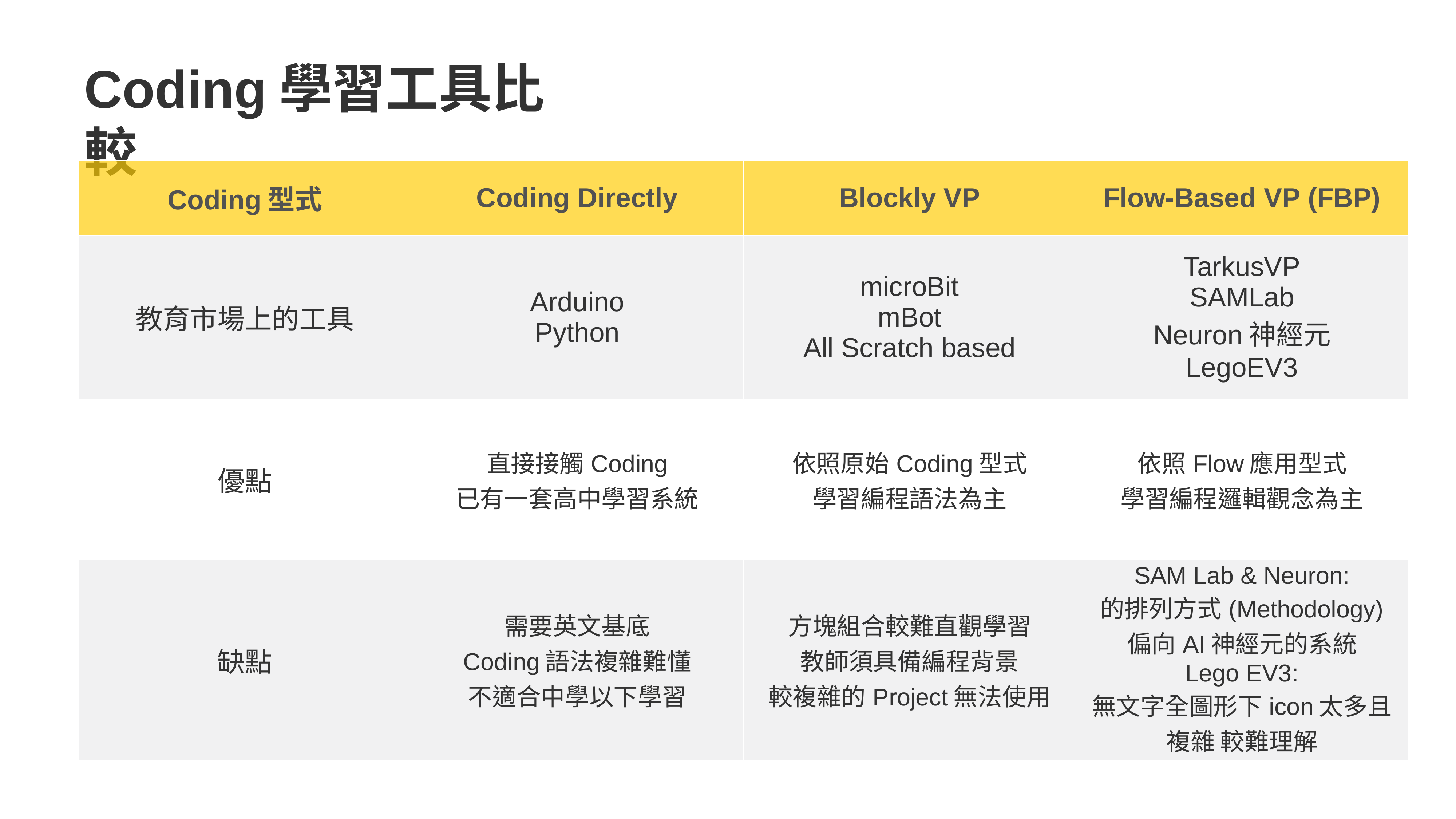

# Coding學習工具比較
| Coding型式 | Coding Directly | Blockly VP | Flow-Based VP (FBP) |
| --- | --- | --- | --- |
| 教育市場上的工具 | Arduino Python | microBit mBot All Scratch based | TarkusVP SAMLab Neuron神經元 LegoEV3 |
| 優點 | 直接接觸Coding 已有一套高中學習系統 | 依照原始Coding型式 學習編程語法為主 | 依照Flow應用型式 學習編程邏輯觀念為主 |
| 缺點 | 需要英文基底 Coding語法複雜難懂 不適合中學以下學習 | 方塊組合較難直觀學習 教師須具備編程背景 較複雜的Project無法使用 | SAM Lab & Neuron: 的排列方式(Methodology) 偏向AI神經元的系統 Lego EV3: 無文字全圖形下icon太多且複雜 較難理解 |